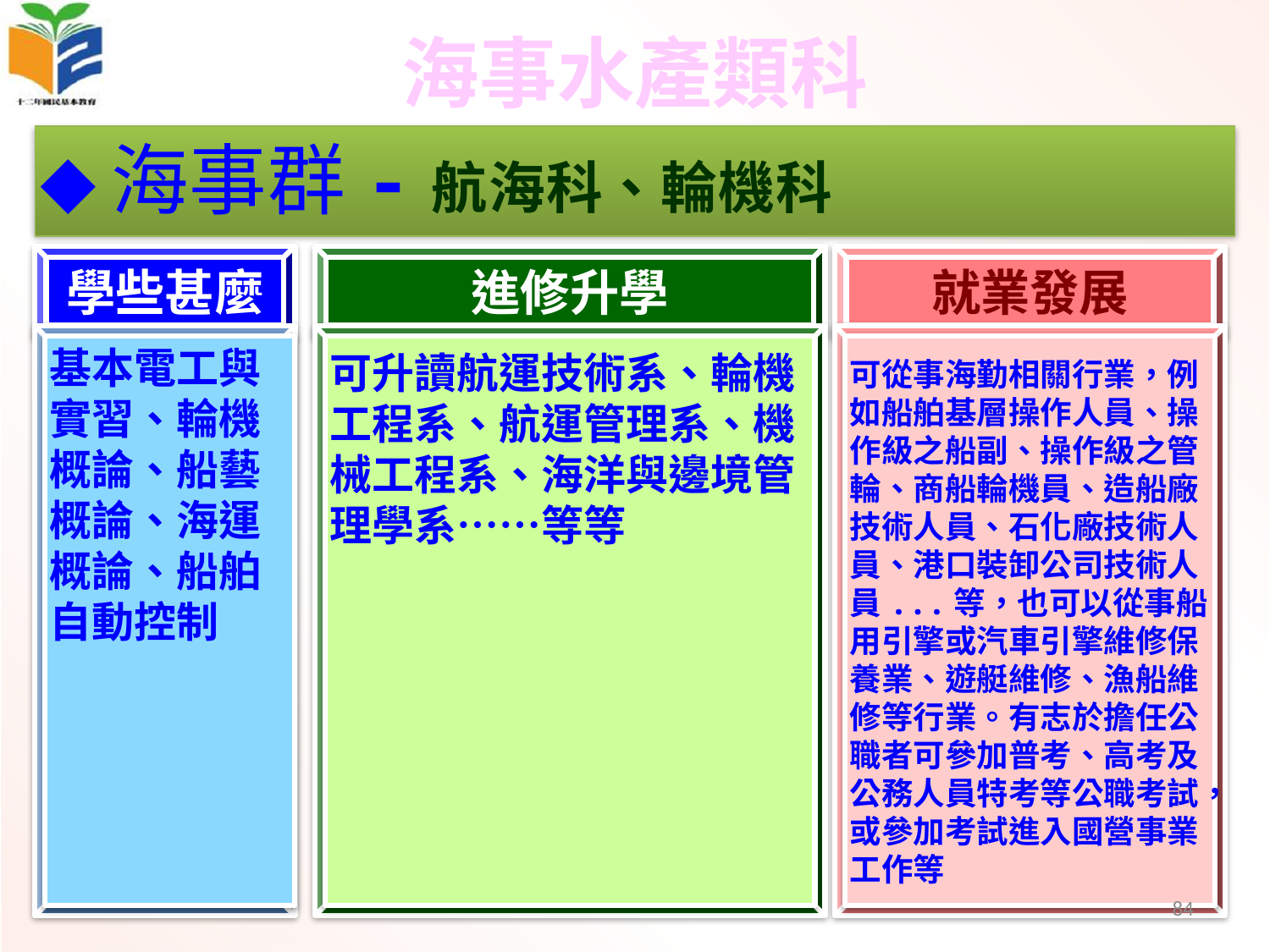

# 海事水產類科
◆海事群-航海科、輪機科
學些甚麼
進修升學
就業發展

基本電工與實習、輪機概論、船藝概論、海運概論、船舶自動控制

可升讀航運技術系、輪機工程系、航運管理系、機械工程系、海洋與邊境管理學系……等等

可從事海勤相關行業，例如船舶基層操作人員、操作級之船副、操作級之管輪、商船輪機員、造船廠技術人員、石化廠技術人員、港口裝卸公司技術人員...等，也可以從事船用引擎或汽車引擎維修保養業、遊艇維修、漁船維修等行業。有志於擔任公職者可參加普考、高考及公務人員特考等公職考試，或參加考試進入國營事業工作等

84